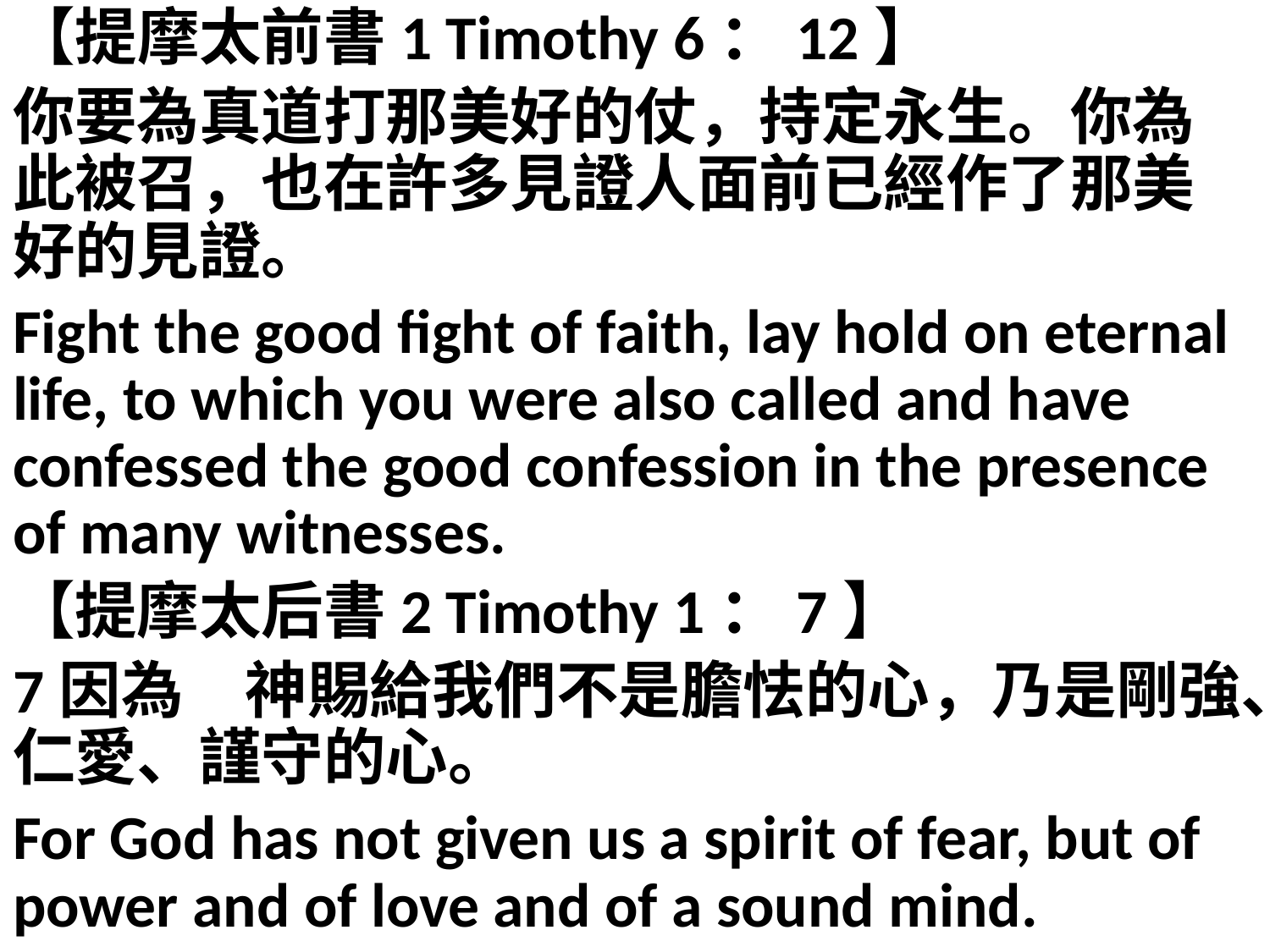

【提摩太前書1 Timothy 6：12】
你要為真道打那美好的仗，持定永生。你為此被召，也在許多見證人面前已經作了那美好的見證。
Fight the good fight of faith, lay hold on eternal life, to which you were also called and have confessed the good confession in the presence of many witnesses.
【提摩太后書2 Timothy 1：7】
7因為　神賜給我們不是膽怯的心，乃是剛強、仁愛、謹守的心。
For God has not given us a spirit of fear, but of power and of love and of a sound mind.